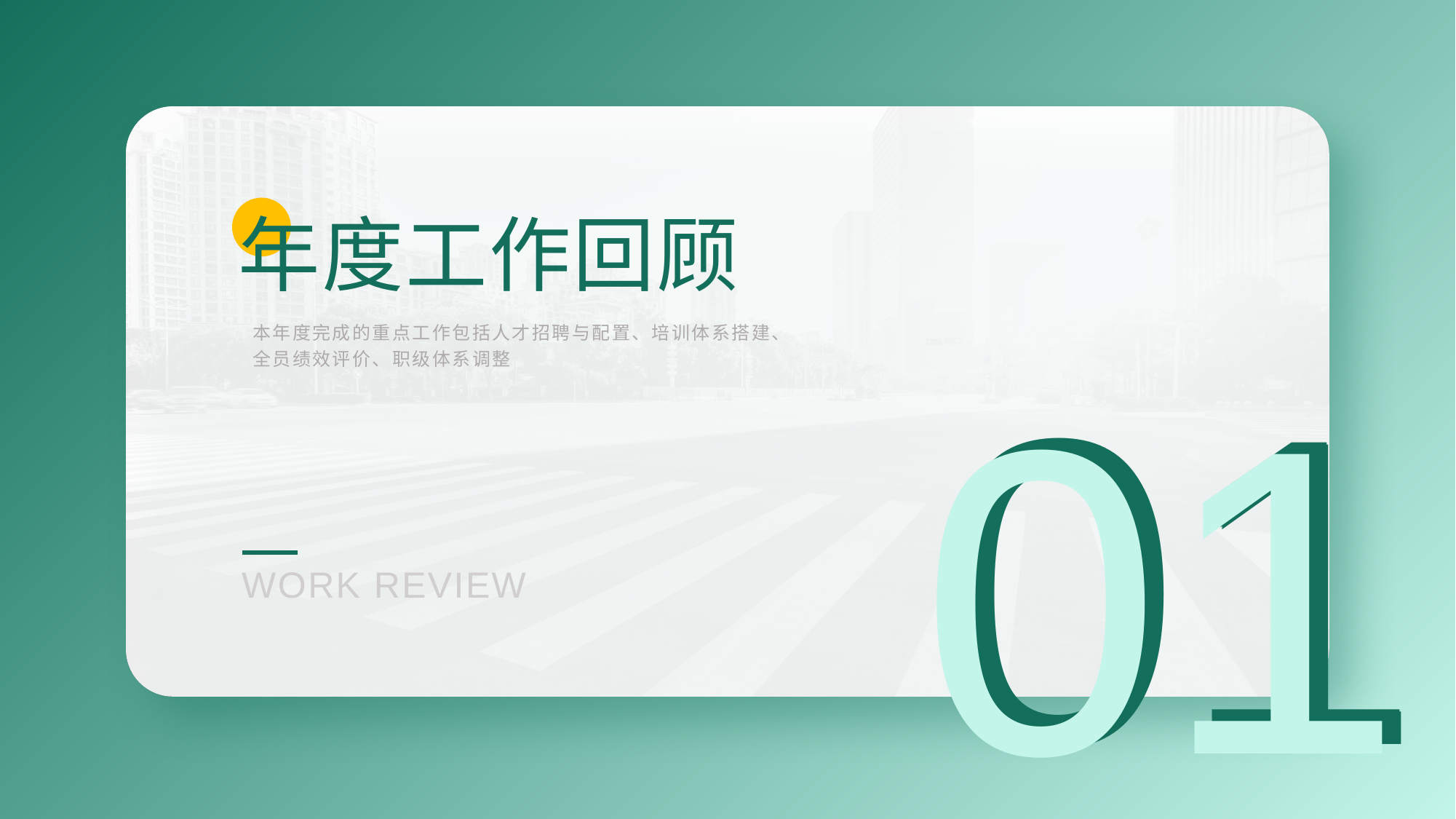

年度工作回顾
01
01
01
本年度完成的重点工作包括人才招聘与配置、培训体系搭建、全员绩效评价、职级体系调整
WORK REVIEW